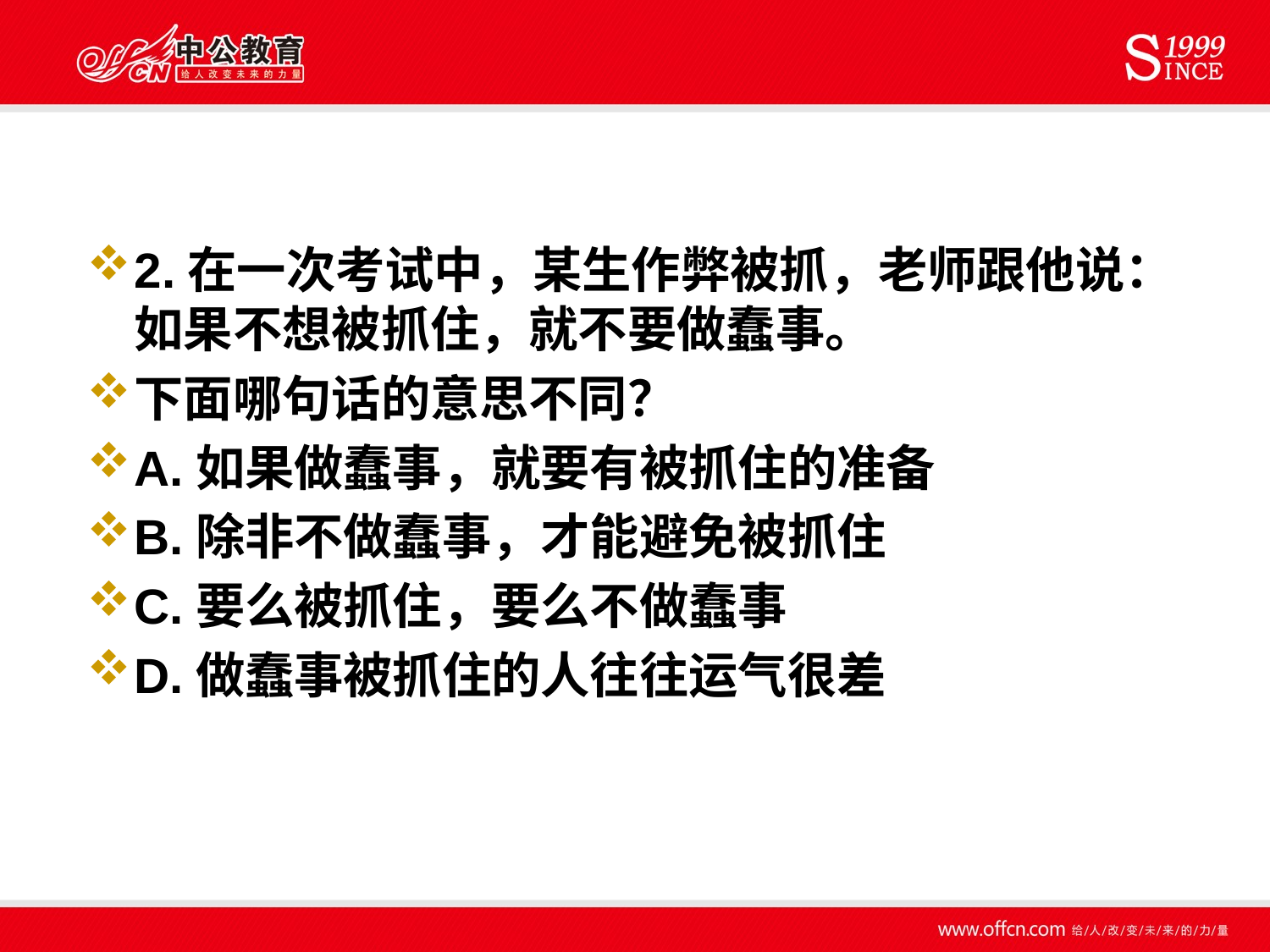

#
2.在一次考试中，某生作弊被抓，老师跟他说：如果不想被抓住，就不要做蠢事。
下面哪句话的意思不同？
A.如果做蠢事，就要有被抓住的准备
B.除非不做蠢事，才能避免被抓住
C.要么被抓住，要么不做蠢事
D.做蠢事被抓住的人往往运气很差